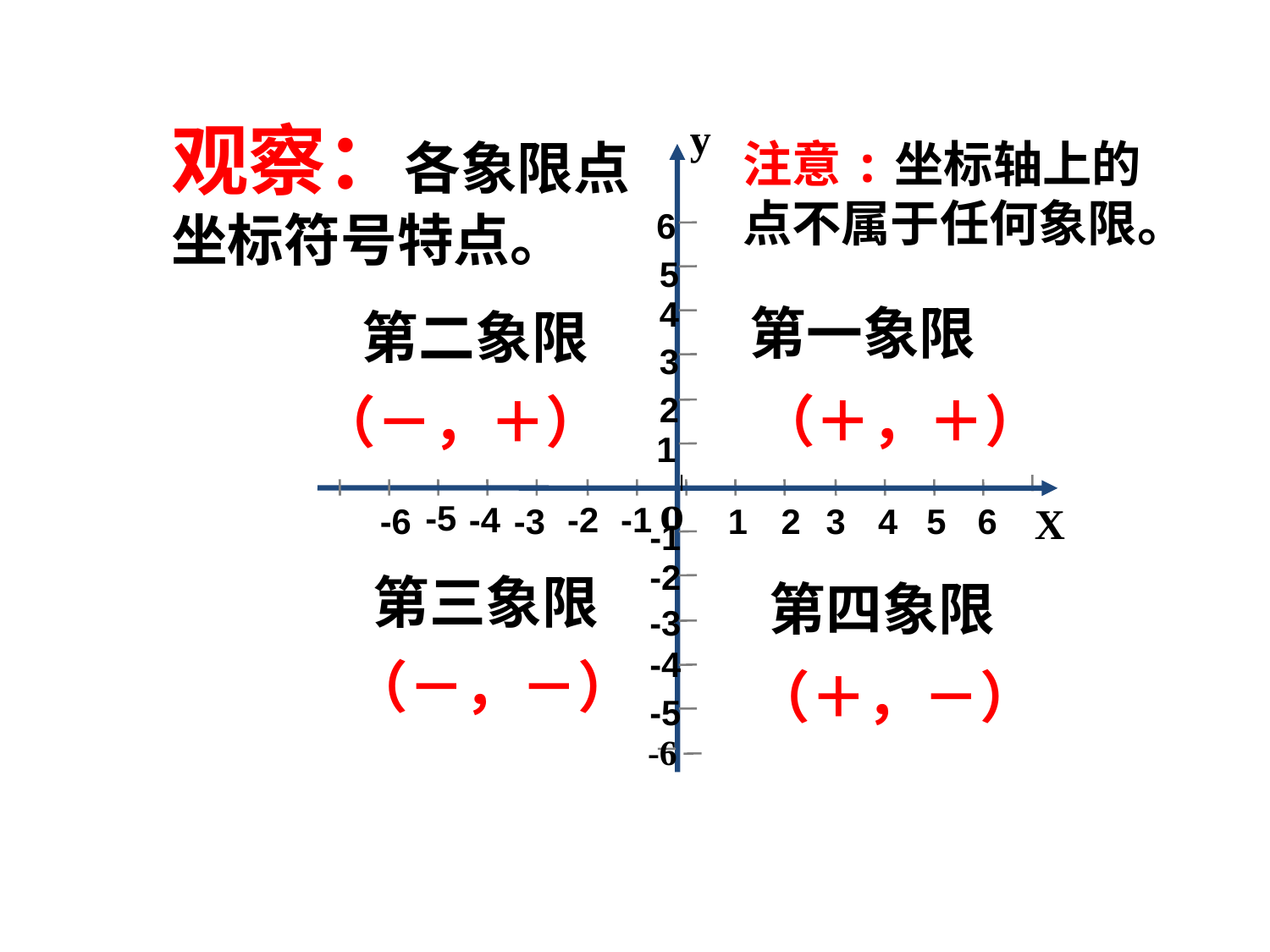

观察：各象限点坐标符号特点。
y
注意:坐标轴上的点不属于任何象限。

6

5

4
第一象限
第二象限

3

（＋，＋）
（－，＋）
2

1

o

X
-5
-4
-2
-1
-6
-3
1
2
3
4
5
6
-1

-2
第三象限
第四象限

-3

-4
（－，－）
（＋，－）

-5

-6